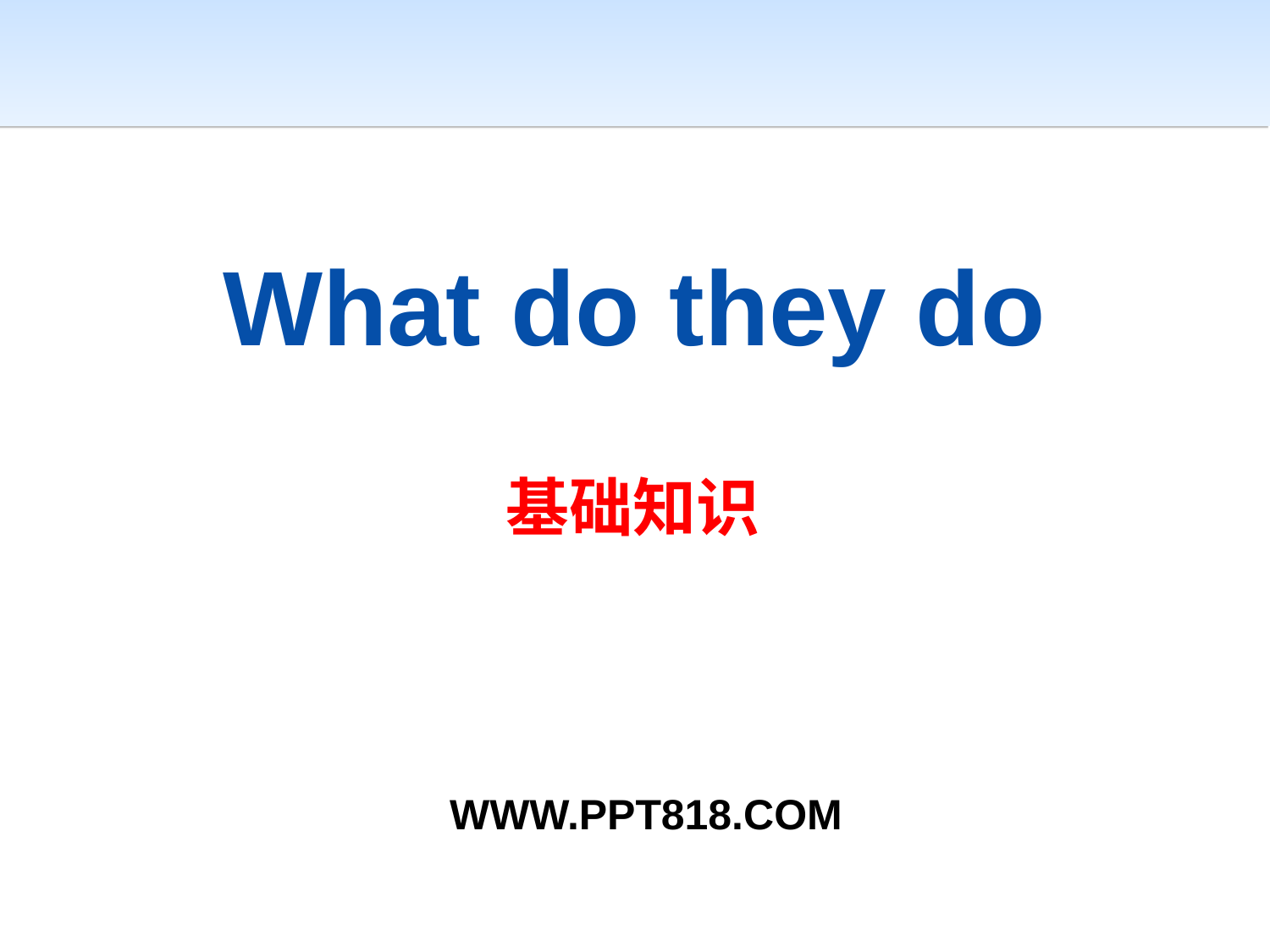

# What do they do
基础知识
WWW.PPT818.COM